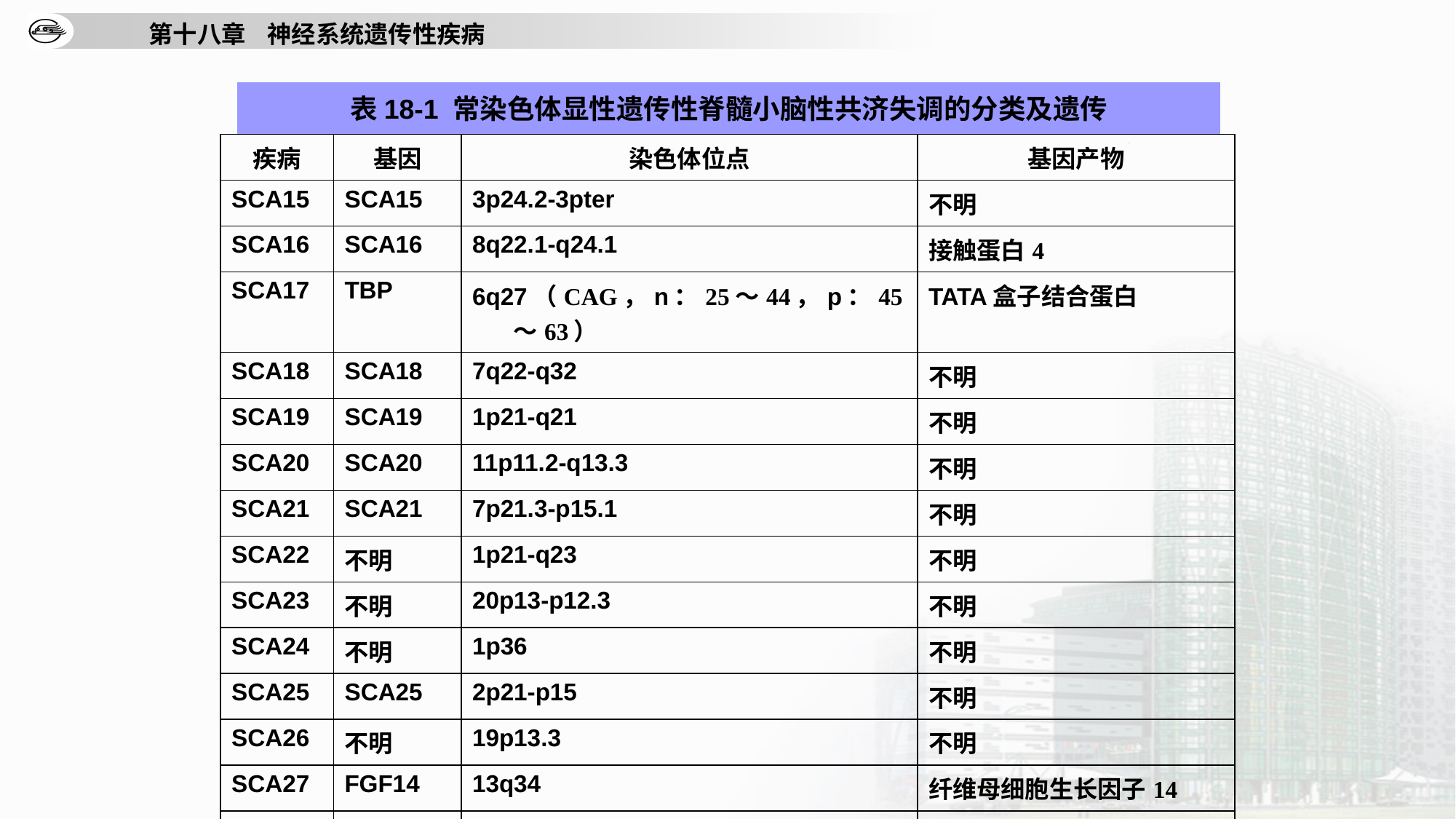

表18-1 常染色体显性遗传性脊髓小脑性共济失调的分类及遗传
| 疾病 | 基因 | 染色体位点 | 基因产物 |
| --- | --- | --- | --- |
| SCA15 | SCA15 | 3p24.2-3pter | 不明 |
| SCA16 | SCA16 | 8q22.1-q24.1 | 接触蛋白4 |
| SCA17 | TBP | 6q27（CAG，n：25～44，p：45～63） | TATA盒子结合蛋白 |
| SCA18 | SCA18 | 7q22-q32 | 不明 |
| SCA19 | SCA19 | 1p21-q21 | 不明 |
| SCA20 | SCA20 | 11p11.2-q13.3 | 不明 |
| SCA21 | SCA21 | 7p21.3-p15.1 | 不明 |
| SCA22 | 不明 | 1p21-q23 | 不明 |
| SCA23 | 不明 | 20p13-p12.3 | 不明 |
| SCA24 | 不明 | 1p36 | 不明 |
| SCA25 | SCA25 | 2p21-p15 | 不明 |
| SCA26 | 不明 | 19p13.3 | 不明 |
| SCA27 | FGF14 | 13q34 | 纤维母细胞生长因子14 |
| SCA28 | 不明 | 18p11.22-q11.2 | 不明 |
| SCA29 | 不明 | 3p26 | 不明 |